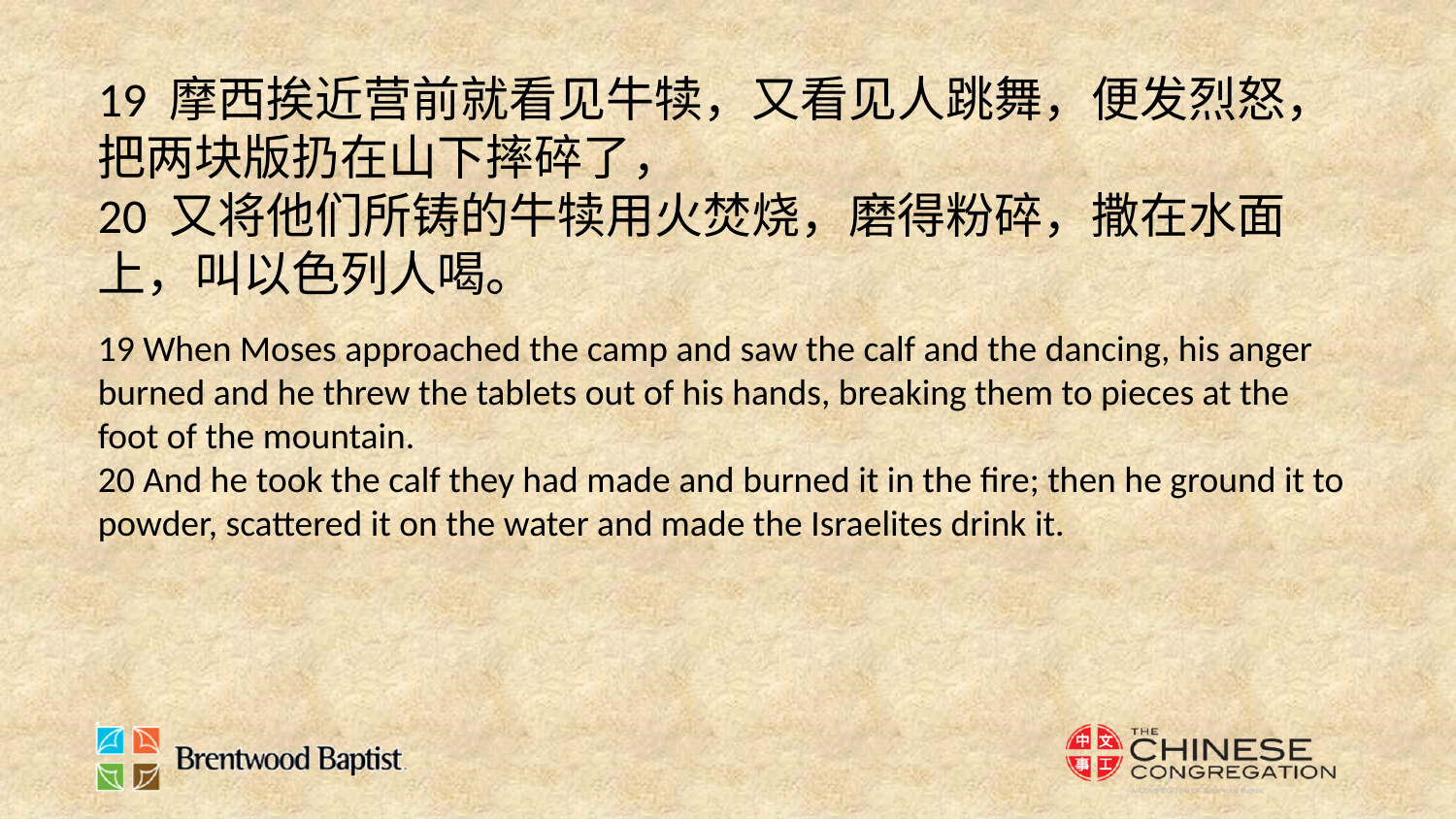

19 摩西挨近营前就看见牛犊，又看见人跳舞，便发烈怒，把两块版扔在山下摔碎了，
20 又将他们所铸的牛犊用火焚烧，磨得粉碎，撒在水面上，叫以色列人喝。

19 When Moses approached the camp and saw the calf and the dancing, his anger burned and he threw the tablets out of his hands, breaking them to pieces at the foot of the mountain.
20 And he took the calf they had made and burned it in the fire; then he ground it to powder, scattered it on the water and made the Israelites drink it.